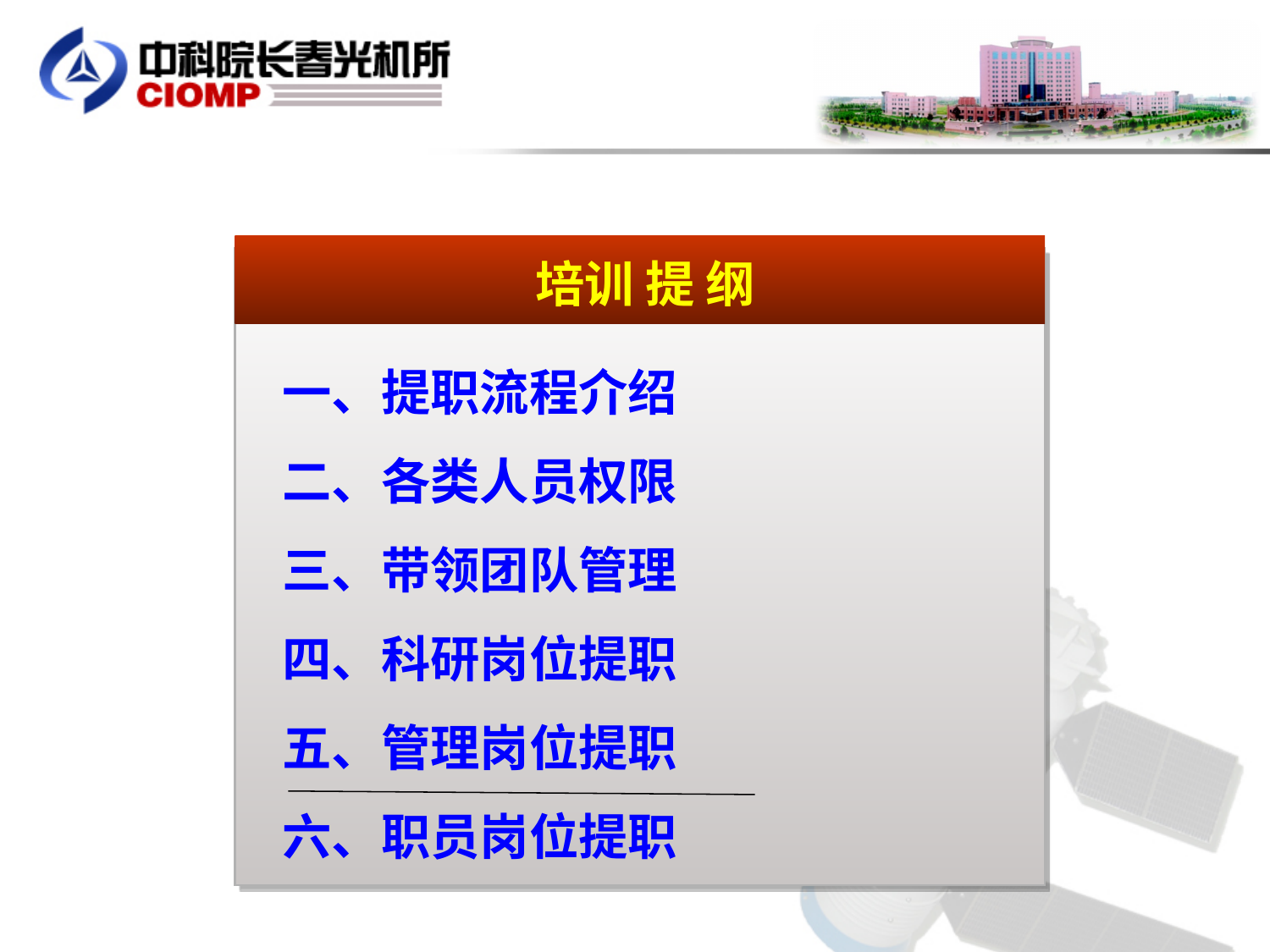

培训 提 纲

一、提职流程介绍
二、各类人员权限
三、带领团队管理
四、科研岗位提职
五、管理岗位提职
六、职员岗位提职